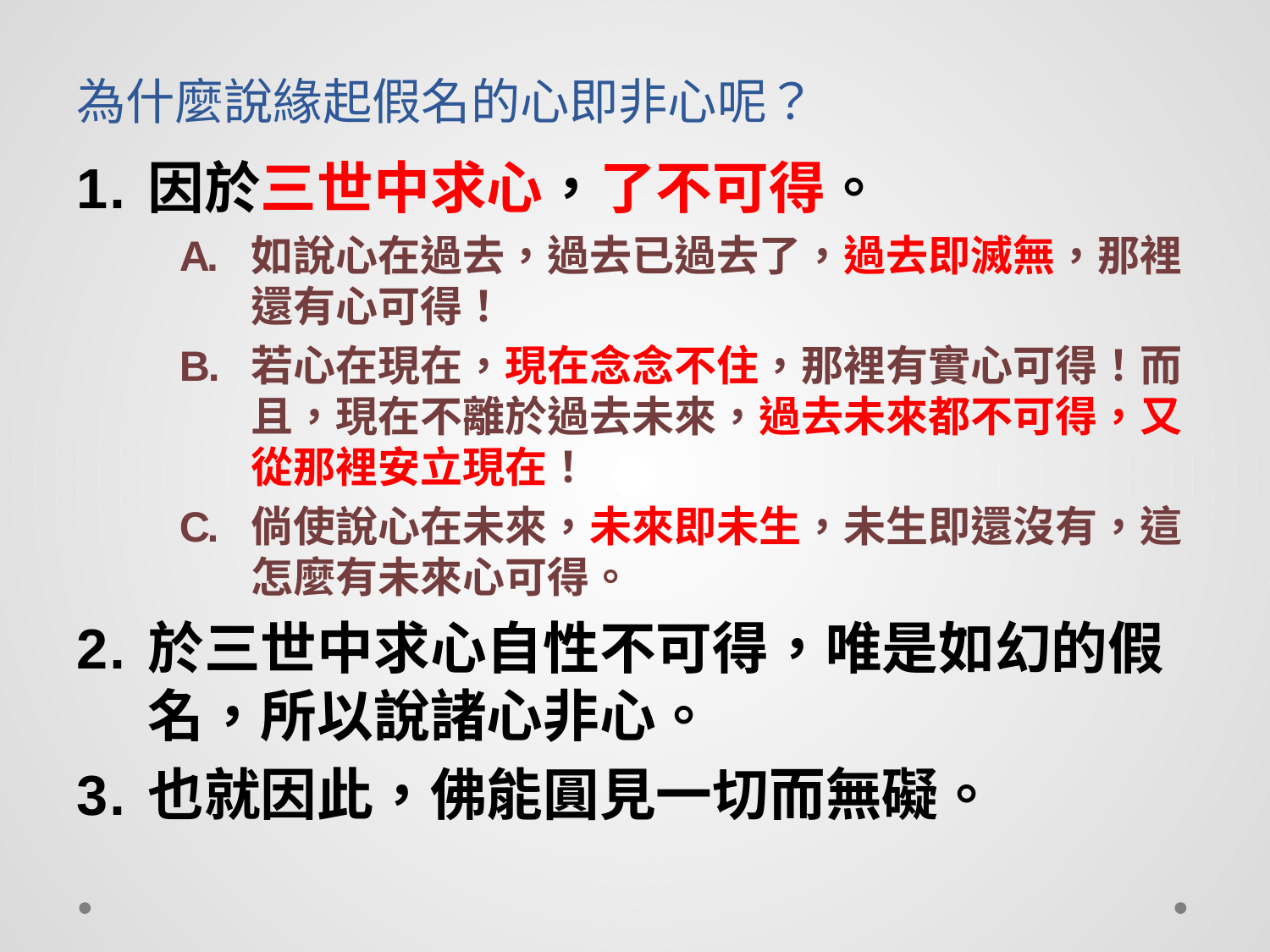

# 為什麼說緣起假名的心即非心呢？
因於三世中求心，了不可得。
如說心在過去，過去已過去了，過去即滅無，那裡還有心可得！
若心在現在，現在念念不住，那裡有實心可得！而且，現在不離於過去未來，過去未來都不可得，又從那裡安立現在！
倘使說心在未來，未來即未生，未生即還沒有，這怎麼有未來心可得。
於三世中求心自性不可得，唯是如幻的假名，所以說諸心非心。
也就因此，佛能圓見一切而無礙。